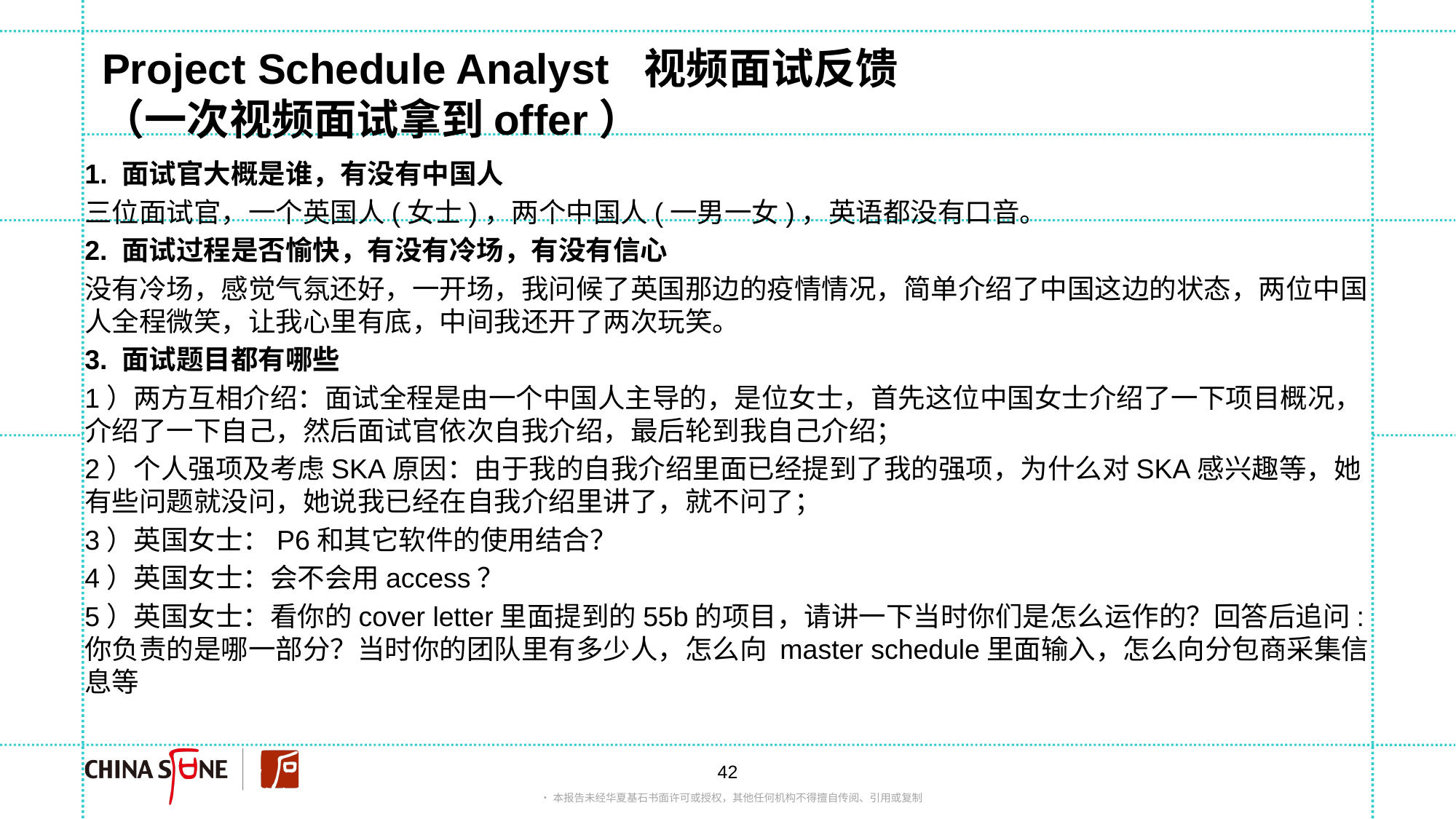

# Project Schedule Analyst  视频面试反馈 （一次视频面试拿到offer）
1. 面试官大概是谁，有没有中国人
三位面试官，一个英国人(女士)，两个中国人(一男一女)，英语都没有口音。
2. 面试过程是否愉快，有没有冷场，有没有信心
没有冷场，感觉气氛还好，一开场，我问候了英国那边的疫情情况，简单介绍了中国这边的状态，两位中国人全程微笑，让我心里有底，中间我还开了两次玩笑。
3. 面试题目都有哪些
1）两方互相介绍：面试全程是由一个中国人主导的，是位女士，首先这位中国女士介绍了一下项目概况，介绍了一下自己，然后面试官依次自我介绍，最后轮到我自己介绍；
2）个人强项及考虑SKA原因：由于我的自我介绍里面已经提到了我的强项，为什么对SKA感兴趣等，她有些问题就没问，她说我已经在自我介绍里讲了，就不问了；
3）英国女士：P6和其它软件的使用结合？
4）英国女士：会不会用access？
5）英国女士：看你的cover letter里面提到的55b的项目，请讲一下当时你们是怎么运作的？回答后追问:你负责的是哪一部分？当时你的团队里有多少人，怎么向 master schedule里面输入，怎么向分包商采集信息等